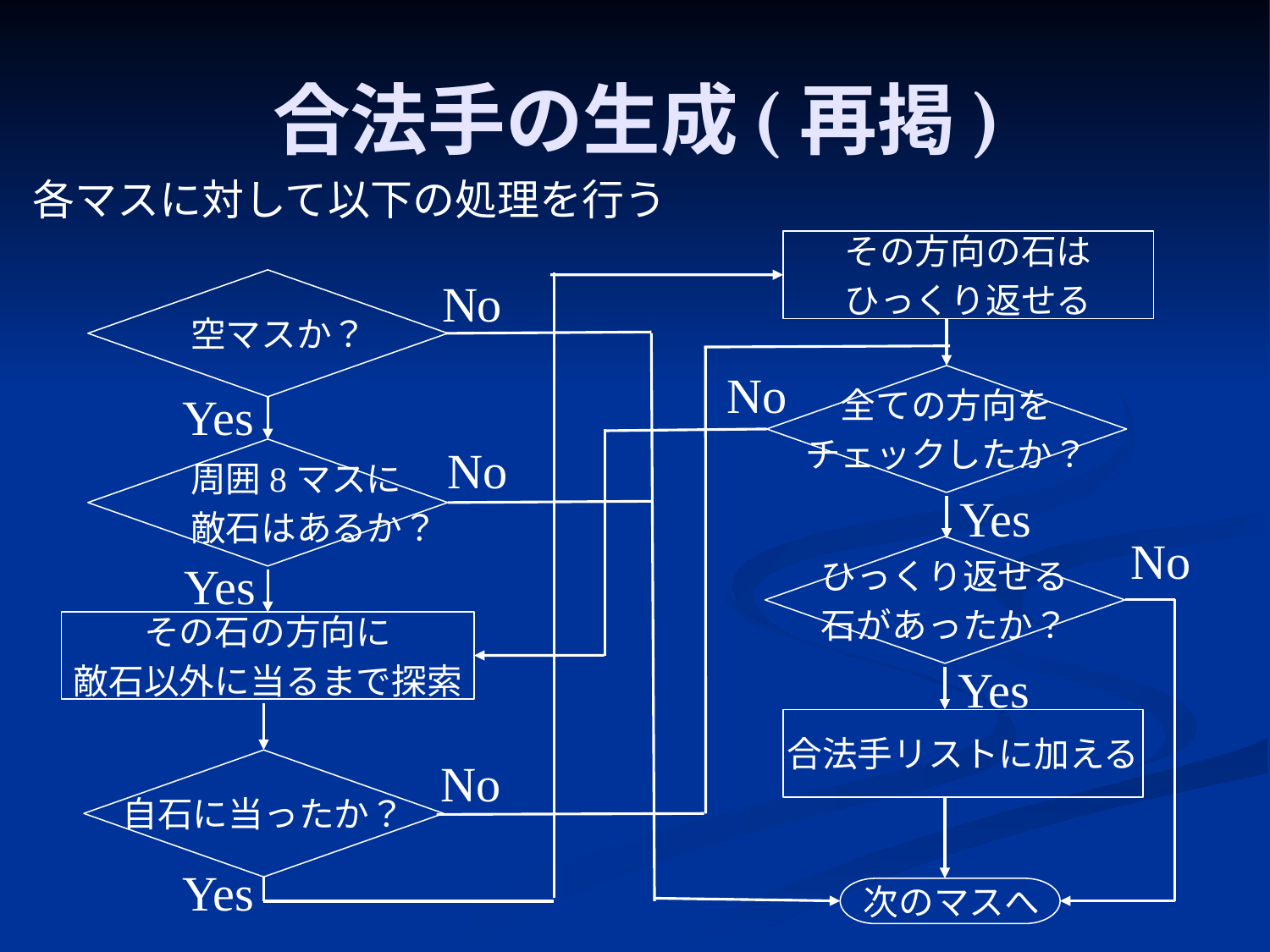

# 合法手の生成(再掲)
各マスに対して以下の処理を行う
その方向の石は
ひっくり返せる
No
空マスか？
No
全ての方向を
チェックしたか？
Yes
No
周囲8マスに
敵石はあるか？
Yes
No
ひっくり返せる
石があったか？
Yes
その石の方向に
敵石以外に当るまで探索
Yes
合法手リストに加える
No
自石に当ったか？
Yes
次のマスへ